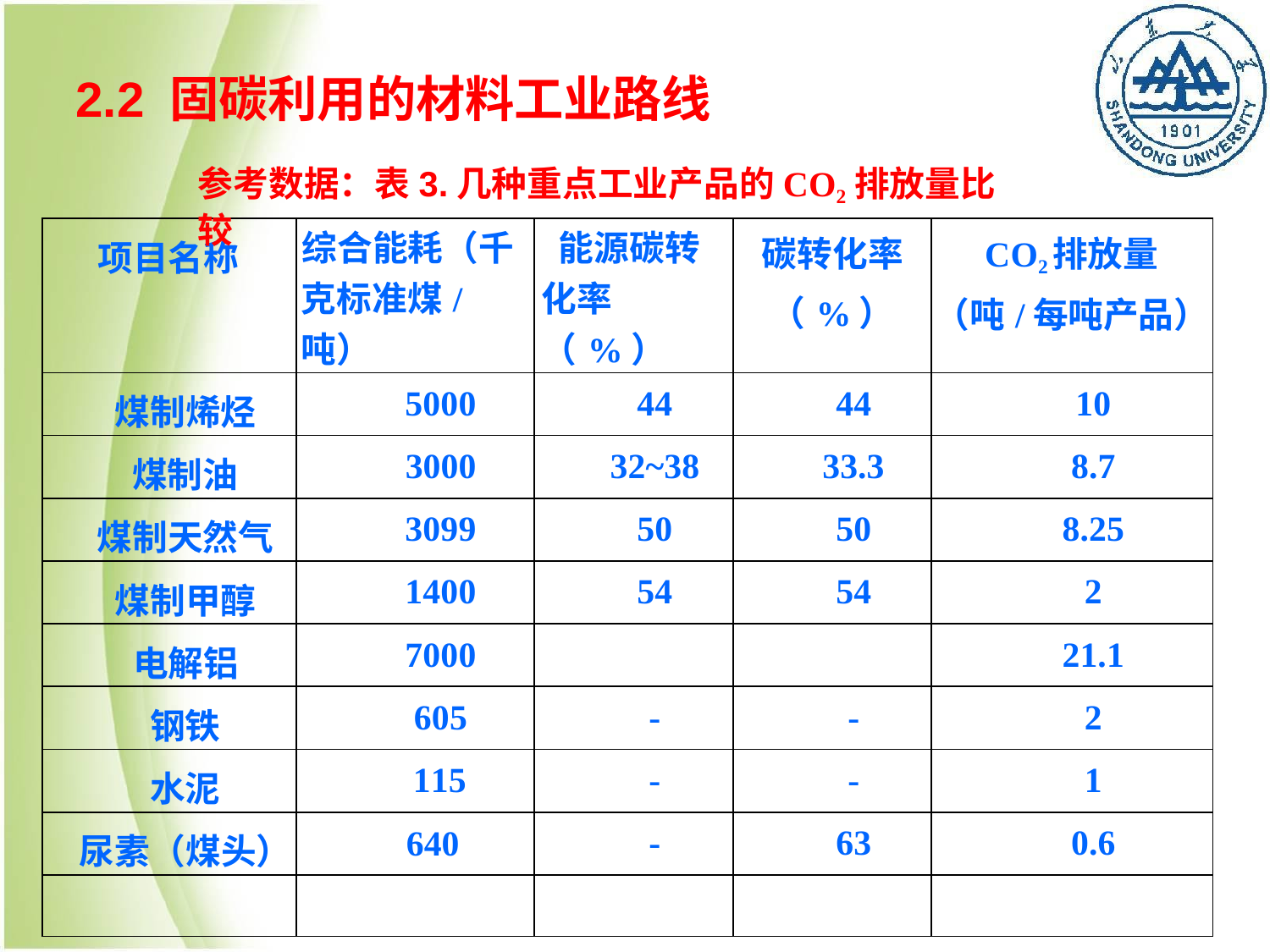

# 2.2 固碳利用的材料工业路线
参考数据：表3.几种重点工业产品的CO2排放量比较
| 项目名称 | 综合能耗（千克标准煤/吨） | 能源碳转化率（%） | 碳转化率 （%） | CO2排放量 （吨/每吨产品） |
| --- | --- | --- | --- | --- |
| 煤制烯烃 | 5000 | 44 | 44 | 10 |
| 煤制油 | 3000 | 32~38 | 33.3 | 8.7 |
| 煤制天然气 | 3099 | 50 | 50 | 8.25 |
| 煤制甲醇 | 1400 | 54 | 54 | 2 |
| 电解铝 | 7000 |  |  | 21.1 |
| 钢铁 | 605 | - | - | 2 |
| 水泥 | 115 | - | - | 1 |
| 尿素（煤头） | 640 | - | 63 | 0.6 |
|  |  |  |  |  |